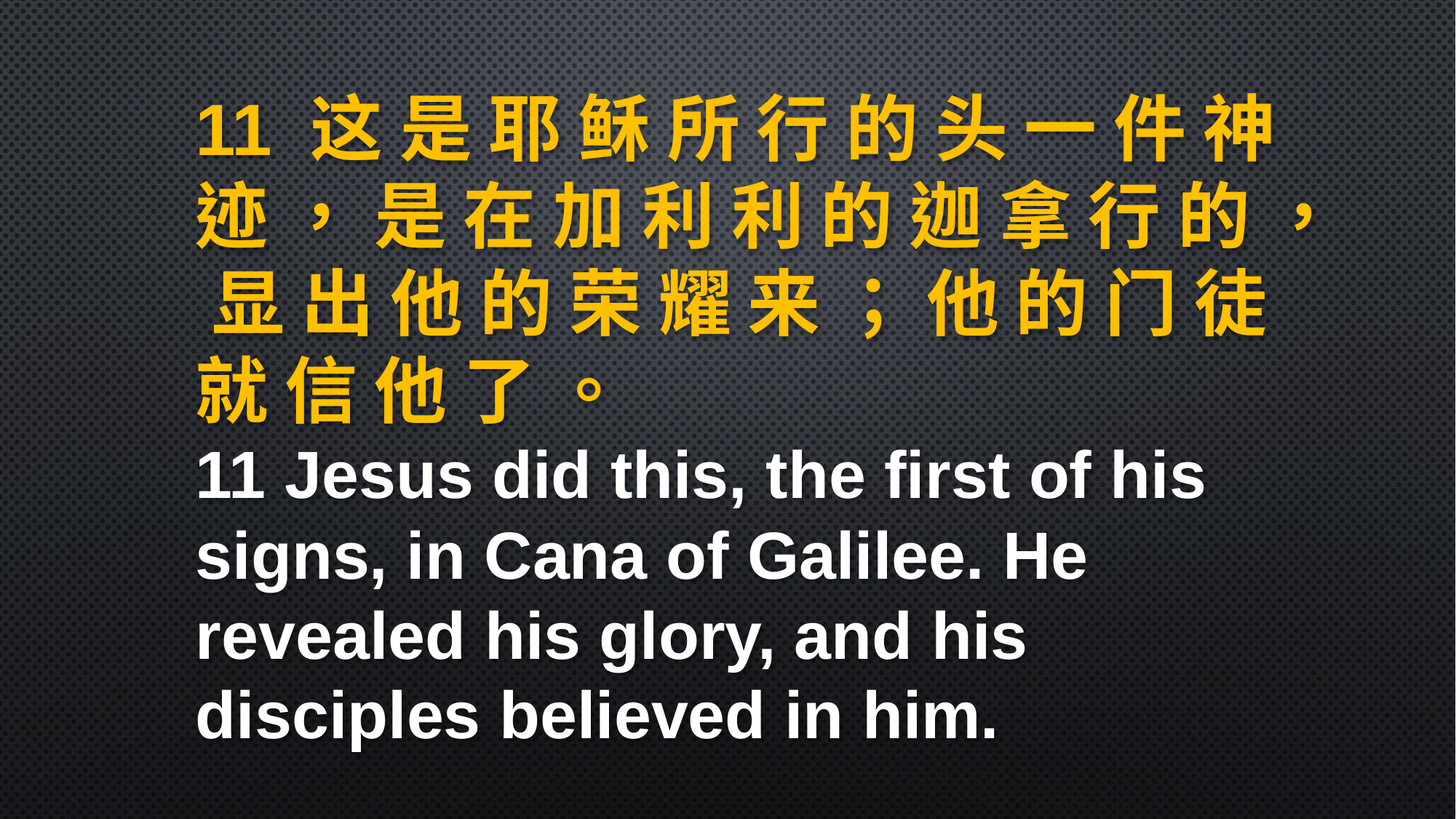

11 这 是 耶 稣 所 行 的 头 一 件 神 迹 ， 是 在 加 利 利 的 迦 拿 行 的 ， 显 出 他 的 荣 耀 来 ； 他 的 门 徒 就 信 他 了 。
11 Jesus did this, the first of his signs, in Cana of Galilee. He revealed his glory, and his disciples believed in him.